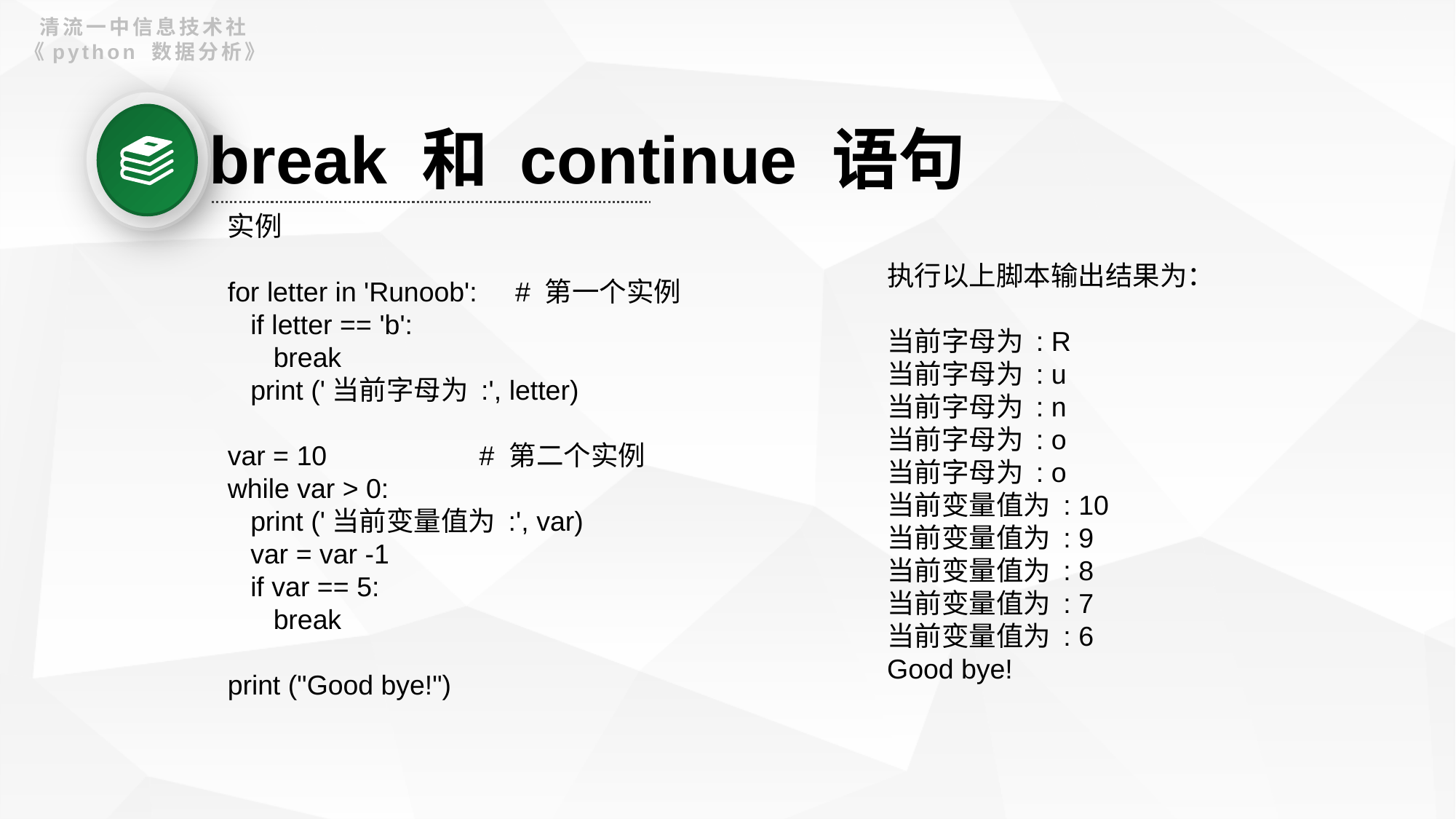

清流一中信息技术社《python 数据分析》
break 和 continue 语句
实例

for letter in 'Runoob':     # 第一个实例
   if letter == 'b':
      break
   print ('当前字母为 :', letter)

var = 10                    # 第二个实例
while var > 0:
   print ('当前变量值为 :', var)
   var = var -1
   if var == 5:
      break

print ("Good bye!")
执行以上脚本输出结果为：

当前字母为 : R
当前字母为 : u
当前字母为 : n
当前字母为 : o
当前字母为 : o
当前变量值为 : 10
当前变量值为 : 9
当前变量值为 : 8
当前变量值为 : 7
当前变量值为 : 6
Good bye!